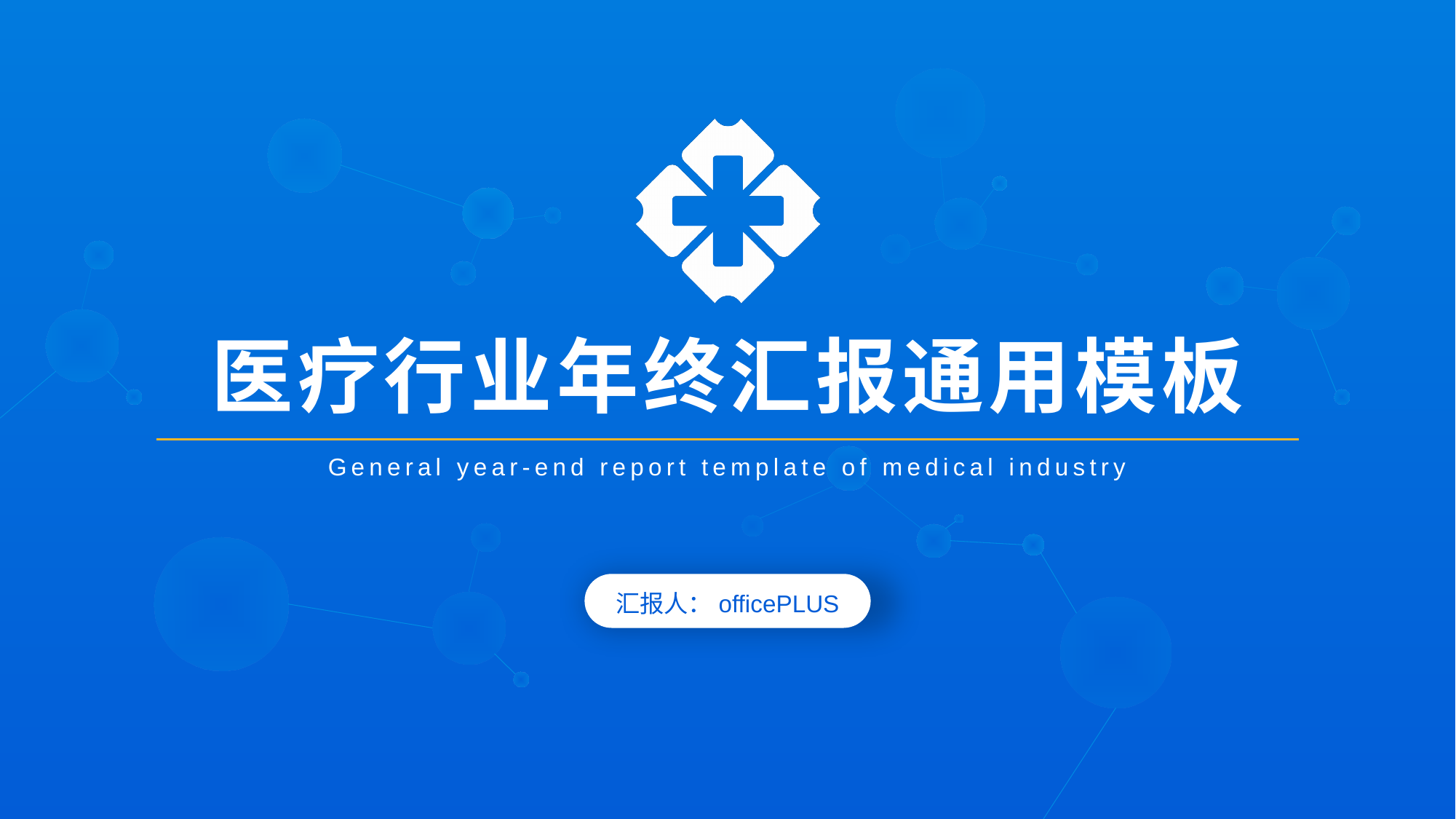

医疗行业年终汇报通用模板
General year-end report template of medical industry
汇报人：officePLUS